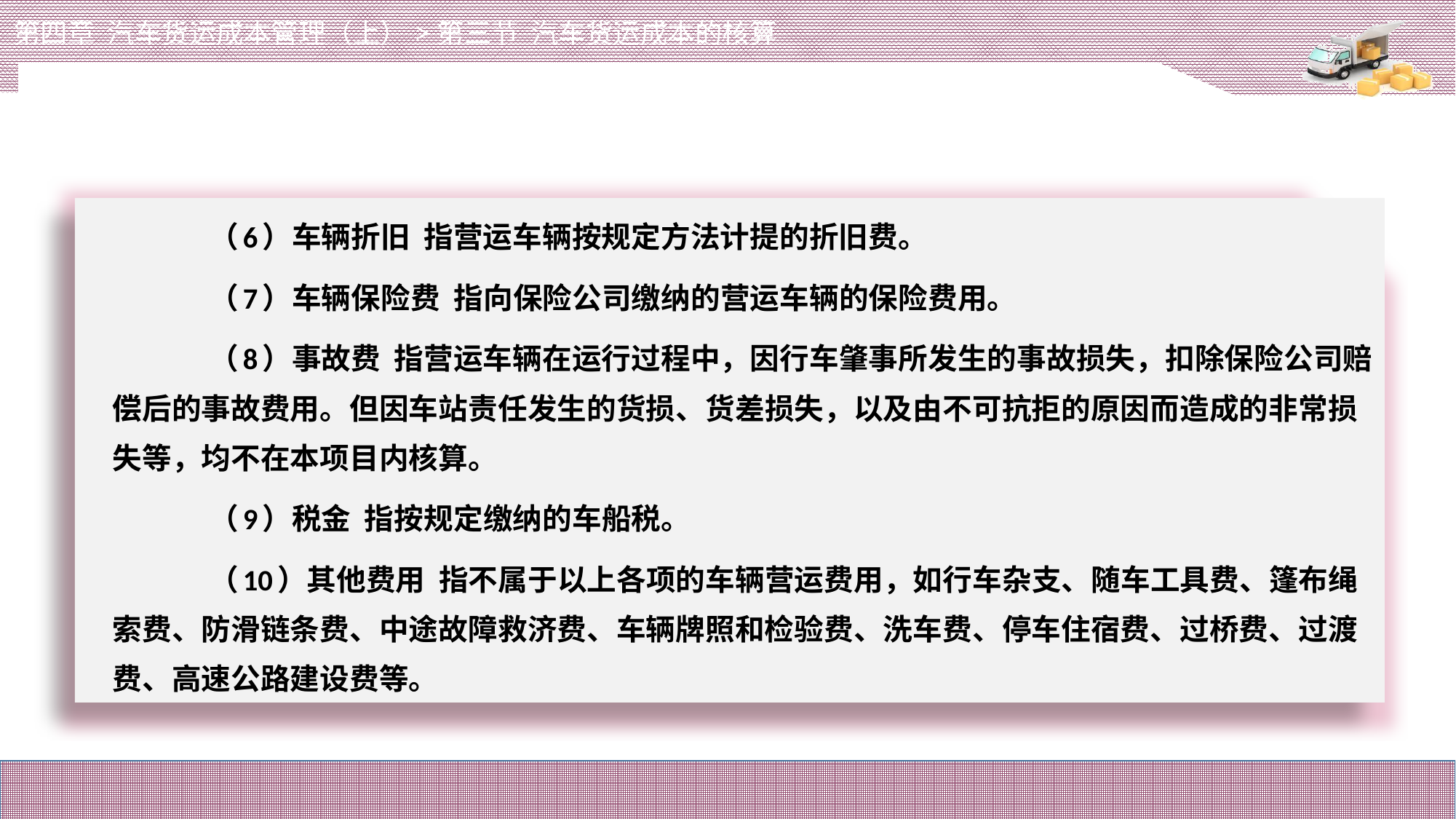

第四章  汽车货运成本管理（上）>第三节  汽车货运成本的核算
# （6）车辆折旧  指营运车辆按规定方法计提的折旧费。
（7）车辆保险费  指向保险公司缴纳的营运车辆的保险费用。
（8）事故费  指营运车辆在运行过程中，因行车肇事所发生的事故损失，扣除保险公司赔偿后的事故费用。但因车站责任发生的货损、货差损失，以及由不可抗拒的原因而造成的非常损失等，均不在本项目内核算。
（9）税金  指按规定缴纳的车船税。
（10）其他费用  指不属于以上各项的车辆营运费用，如行车杂支、随车工具费、篷布绳索费、防滑链条费、中途故障救济费、车辆牌照和检验费、洗车费、停车住宿费、过桥费、过渡费、高速公路建设费等。